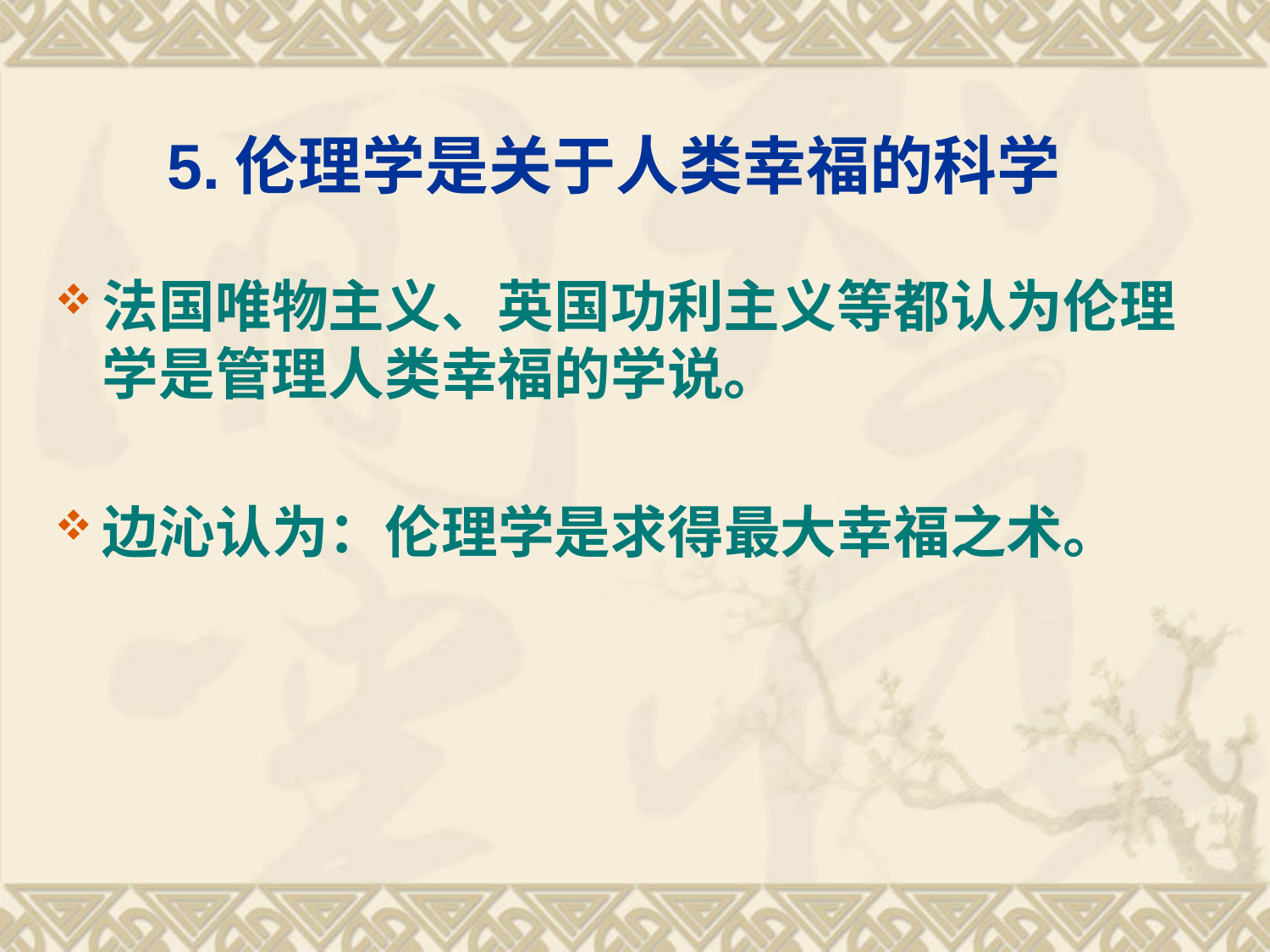

# 5.伦理学是关于人类幸福的科学
法国唯物主义、英国功利主义等都认为伦理学是管理人类幸福的学说。

边沁认为：伦理学是求得最大幸福之术。